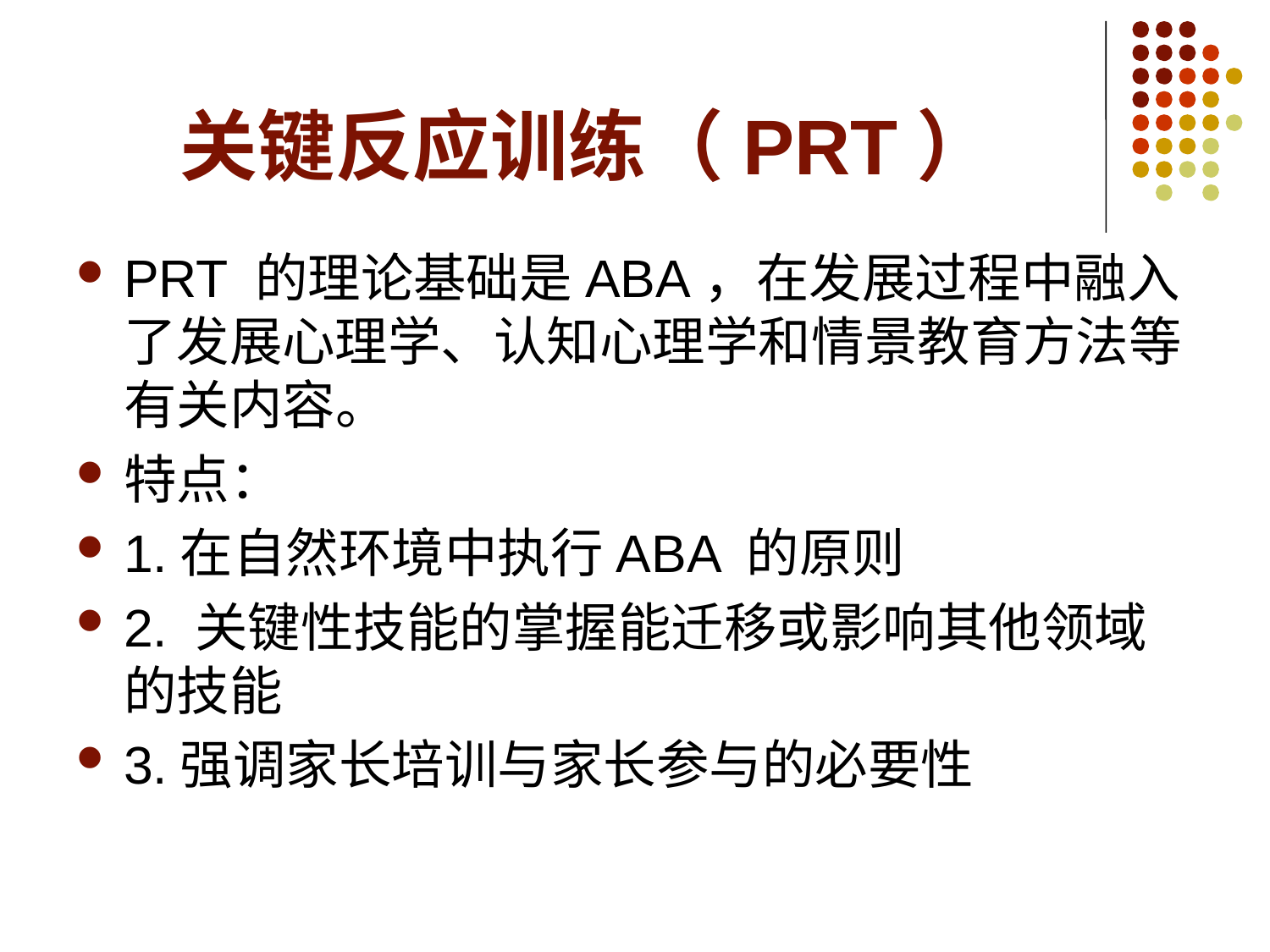

# 关键反应训练（PRT）
PRT 的理论基础是ABA，在发展过程中融入了发展心理学、认知心理学和情景教育方法等有关内容。
特点：
1.在自然环境中执行ABA 的原则
2. 关键性技能的掌握能迁移或影响其他领域的技能
3.强调家长培训与家长参与的必要性